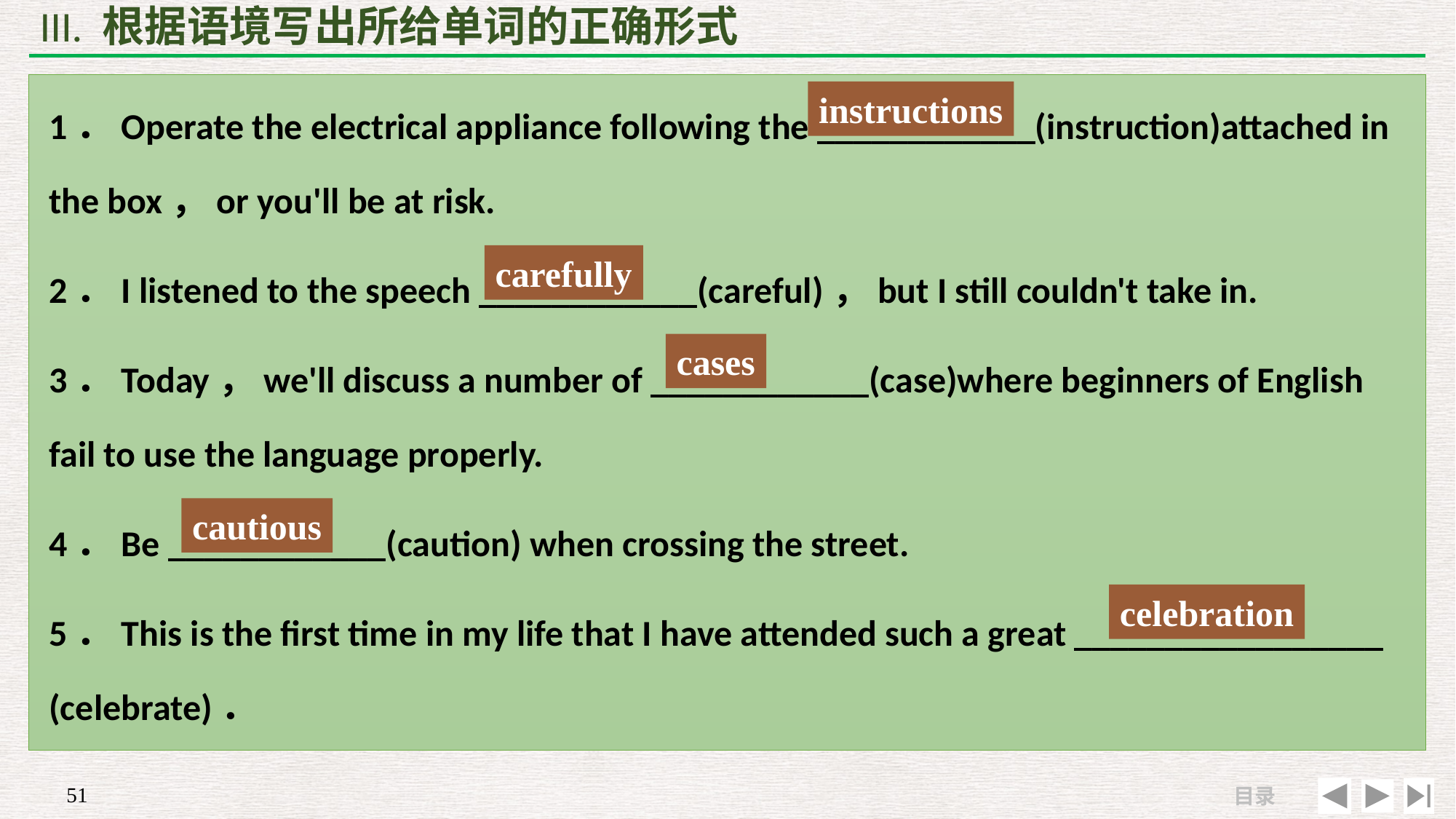

# III. 根据语境写出所给单词的正确形式
1．Operate the electrical appliance following the ____________(instruction)attached in the box，or you'll be at risk.
2．I listened to the speech ____________(careful)，but I still couldn't take in.
3．Today，we'll discuss a number of ____________(case)where beginners of English fail to use the language properly.
4．Be ____________(caution) when crossing the street.
5．This is the first time in my life that I have attended such a great _________________ (celebrate)．

instructions
carefully
cases
cautious
celebration